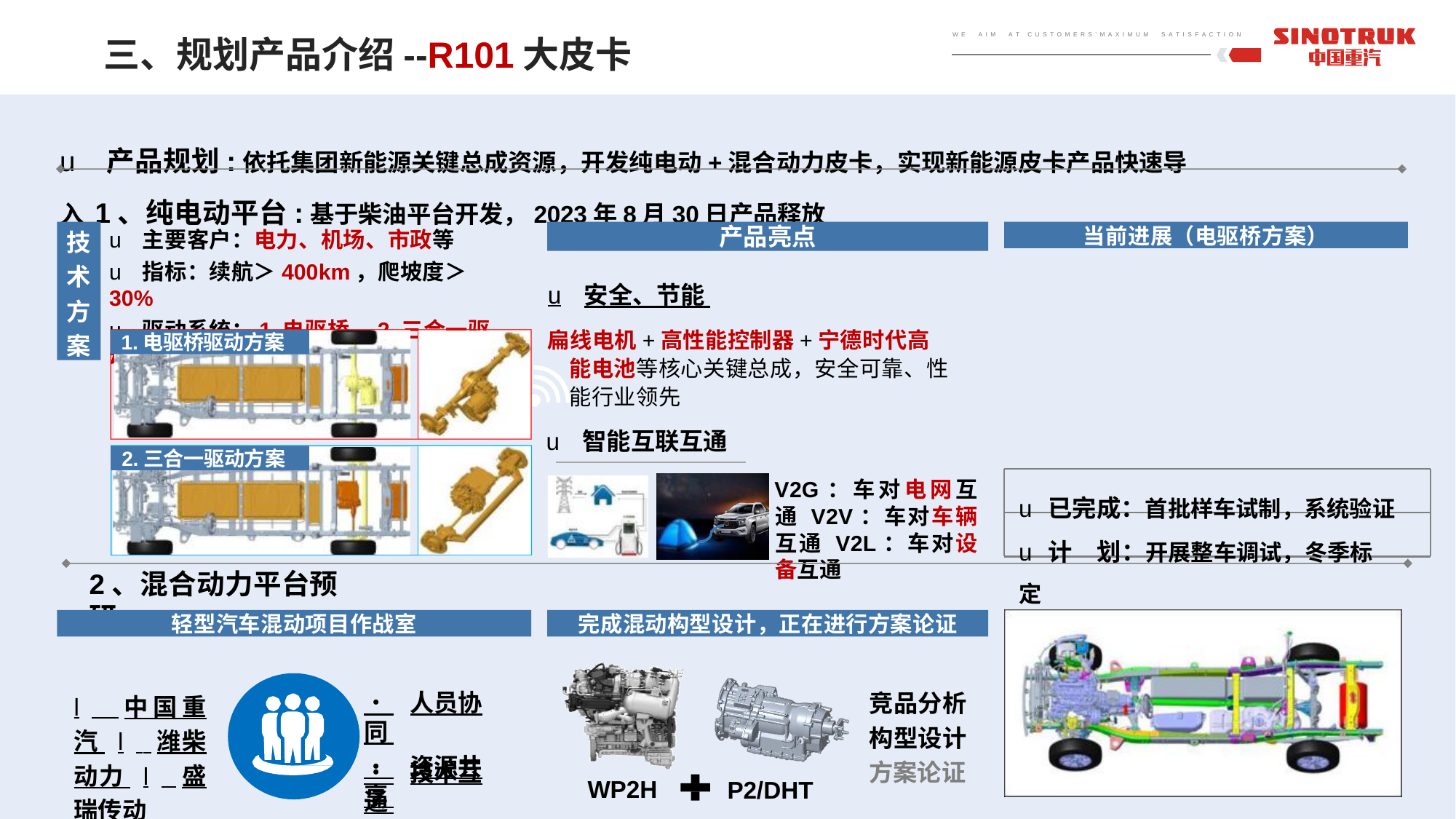

W  E        A  I  M        A  T     C  U  S  T  O  M  E  R  S  ’  M  A  X  I  M  U  M        S  A  T  I  S  F  A  C  T  I  O  N
# 三、规划产品介绍--R101大皮卡

u	产品规划:依托集团新能源关键总成资源，开发纯电动+混合动力皮卡，实现新能源皮卡产品快速导入 1、纯电动平台:基于柴油平台开发，2023年8月30日产品释放

技 术 方 案
产品亮点
当前进展（电驱桥方案）
u 主要客户：电力、机场、市政等
u 指标：续航＞400km，爬坡度＞30%
u 驱动系统：1.电驱桥、2.三合一驱动
u 安全、节能
扁线电机+高性能控制器+宁德时代高 能电池等核心关键总成，安全可靠、性 能行业领先
u 智能互联互通

1.电驱桥驱动方案

2.三合一驱动方案

V2G：车对电网互通 V2V：车对车辆互通 V2L：车对设备互通

u已完成：首批样车试制，系统验证 u计	划：开展整车调试，冬季标定

2、混合动力平台预研
轻型汽车混动项目作战室
完成混动构型设计，正在进行方案论证

竞品分析 构型设计 方案论证
l  中国重汽  l  潍柴动力  l  盛瑞传动
•   人员协同
•   资源共享

•   技术互通
WP2H

P2/DHT